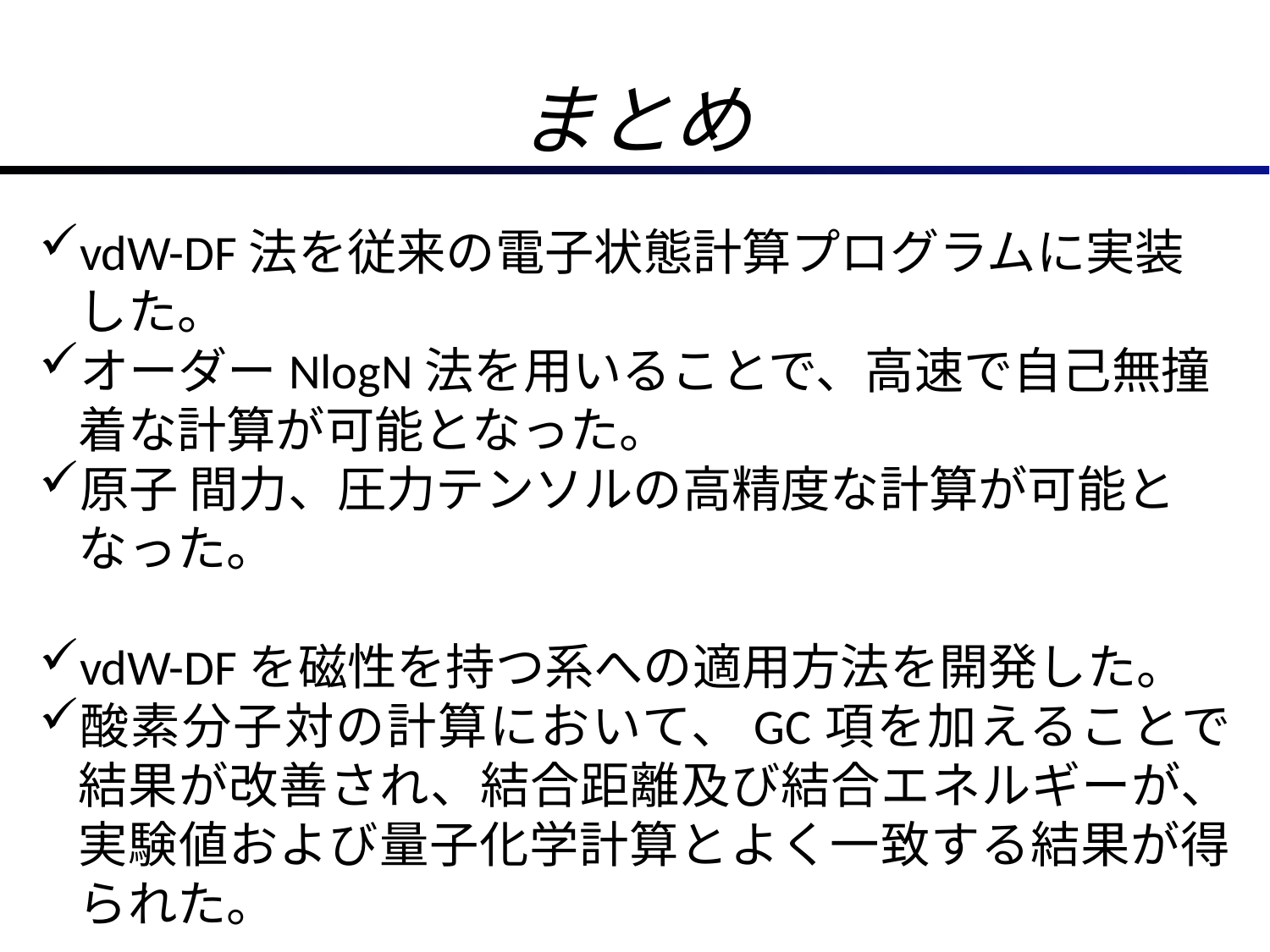

# まとめ

vdW-DF法を従来の電子状態計算プログラムに実装した。
オーダーNlogN法を用いることで、高速で自己無撞着な計算が可能となった。
原子 間力、圧力テンソルの高精度な計算が可能となった。

vdW-DFを磁性を持つ系への適用方法を開発した。
酸素分子対の計算において、GC項を加えることで結果が改善され、結合距離及び結合エネルギーが、実験値および量子化学計算とよく一致する結果が得られた。

磁性を持つ層状系、結晶系等へ適用、電界印加の効果